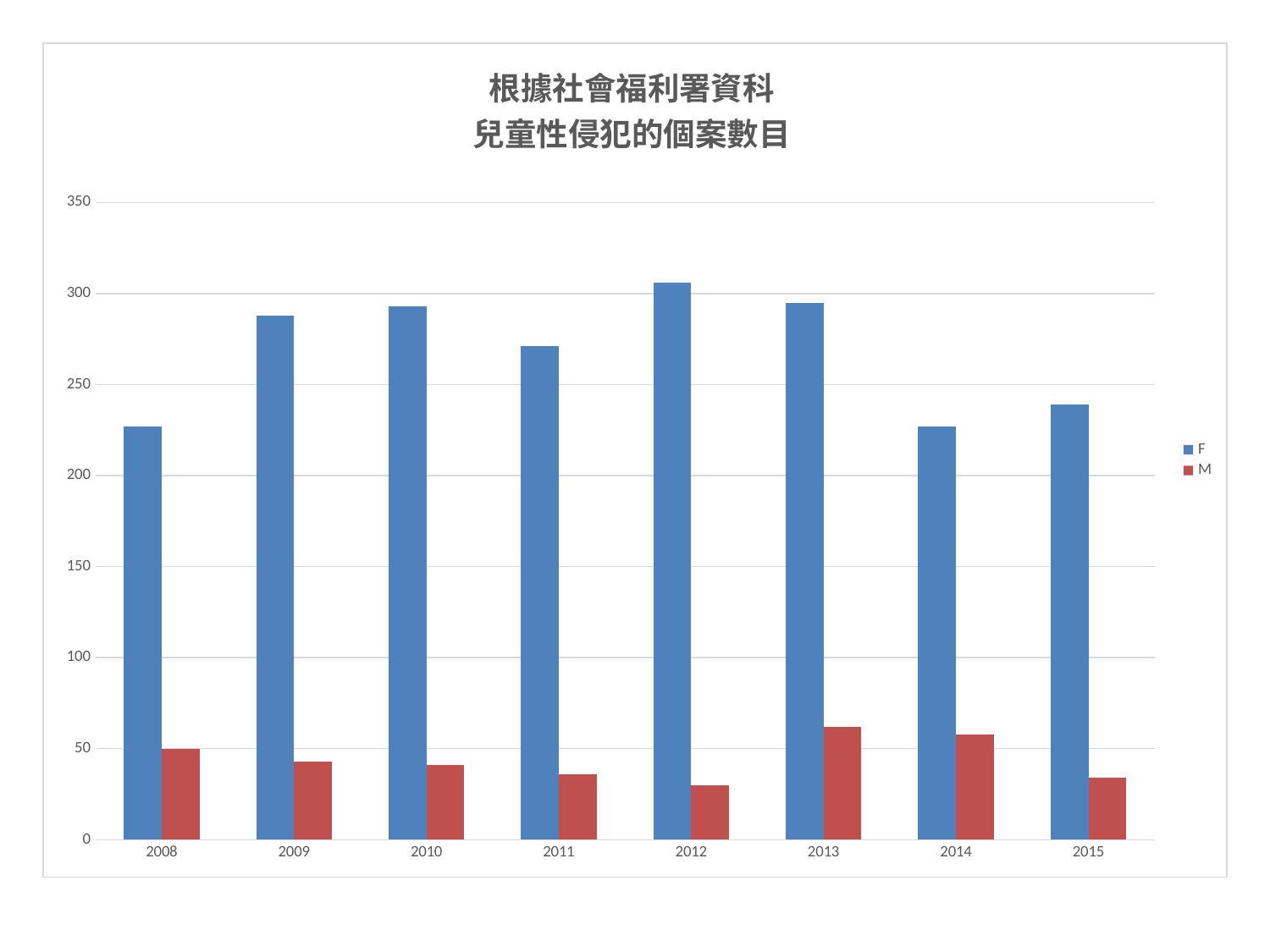

### Chart: 根據社會福利署資科
兒童性侵犯的個案數目

| Category | F | M |
|---|---|---|
| 2008 | 227.0 | 50.0 |
| 2009 | 288.0 | 43.0 |
| 2010 | 293.0 | 41.0 |
| 2011 | 271.0 | 36.0 |
| 2012 | 306.0 | 30.0 |
| 2013 | 295.0 | 62.0 |
| 2014 | 227.0 | 58.0 |
| 2015 | 239.0 | 34.0 |